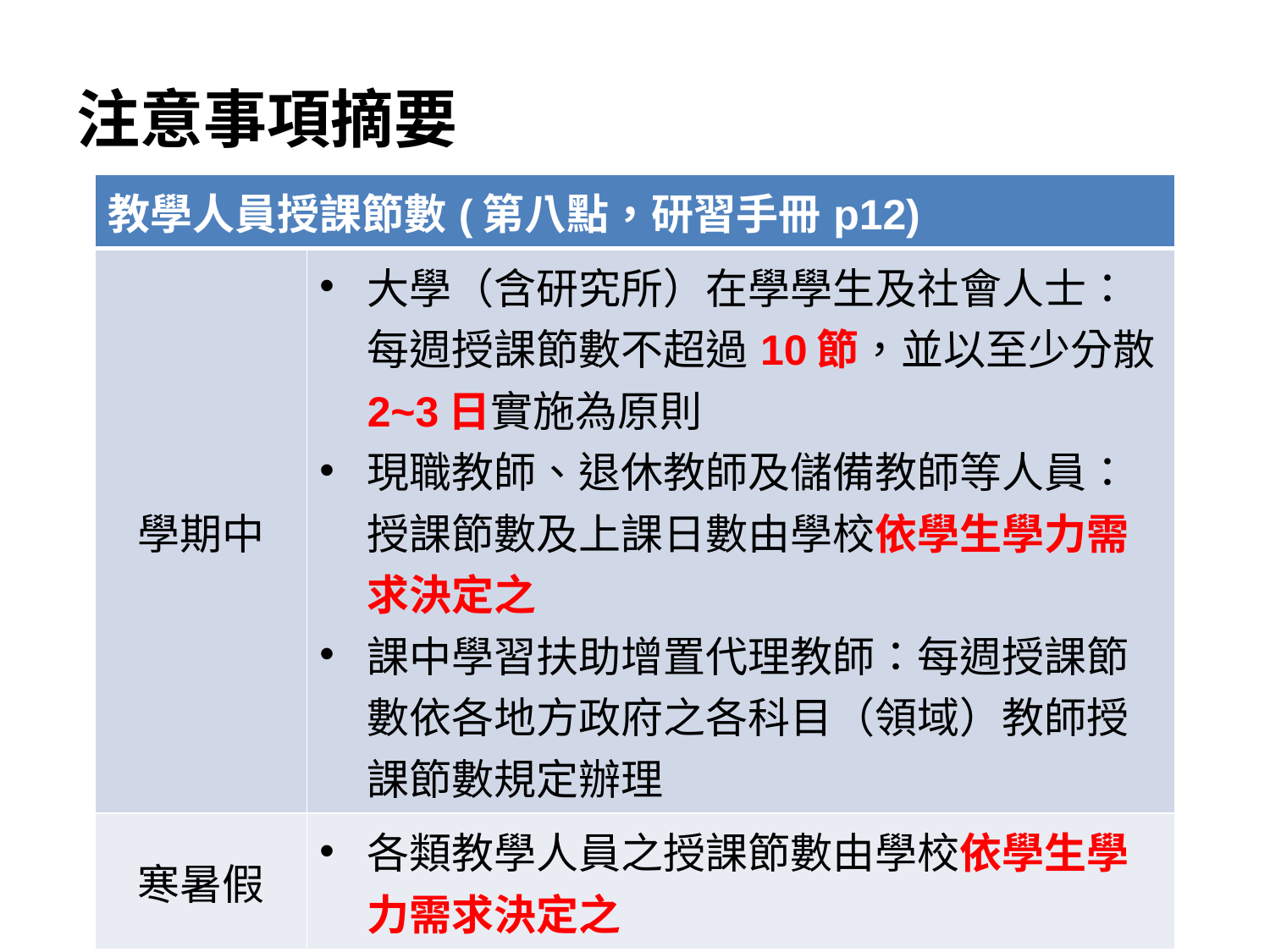

# 注意事項摘要
| 教學人員授課節數(第八點，研習手冊p12) |  |
| --- | --- |
| 學期中 | 大學（含研究所）在學學生及社會人士：每週授課節數不超過10節，並以至少分散2~3日實施為原則 現職教師、退休教師及儲備教師等人員：授課節數及上課日數由學校依學生學力需求決定之 課中學習扶助增置代理教師：每週授課節數依各地方政府之各科目（領域）教師授課節數規定辦理 |
| 寒暑假 | 各類教學人員之授課節數由學校依學生學力需求決定之 |